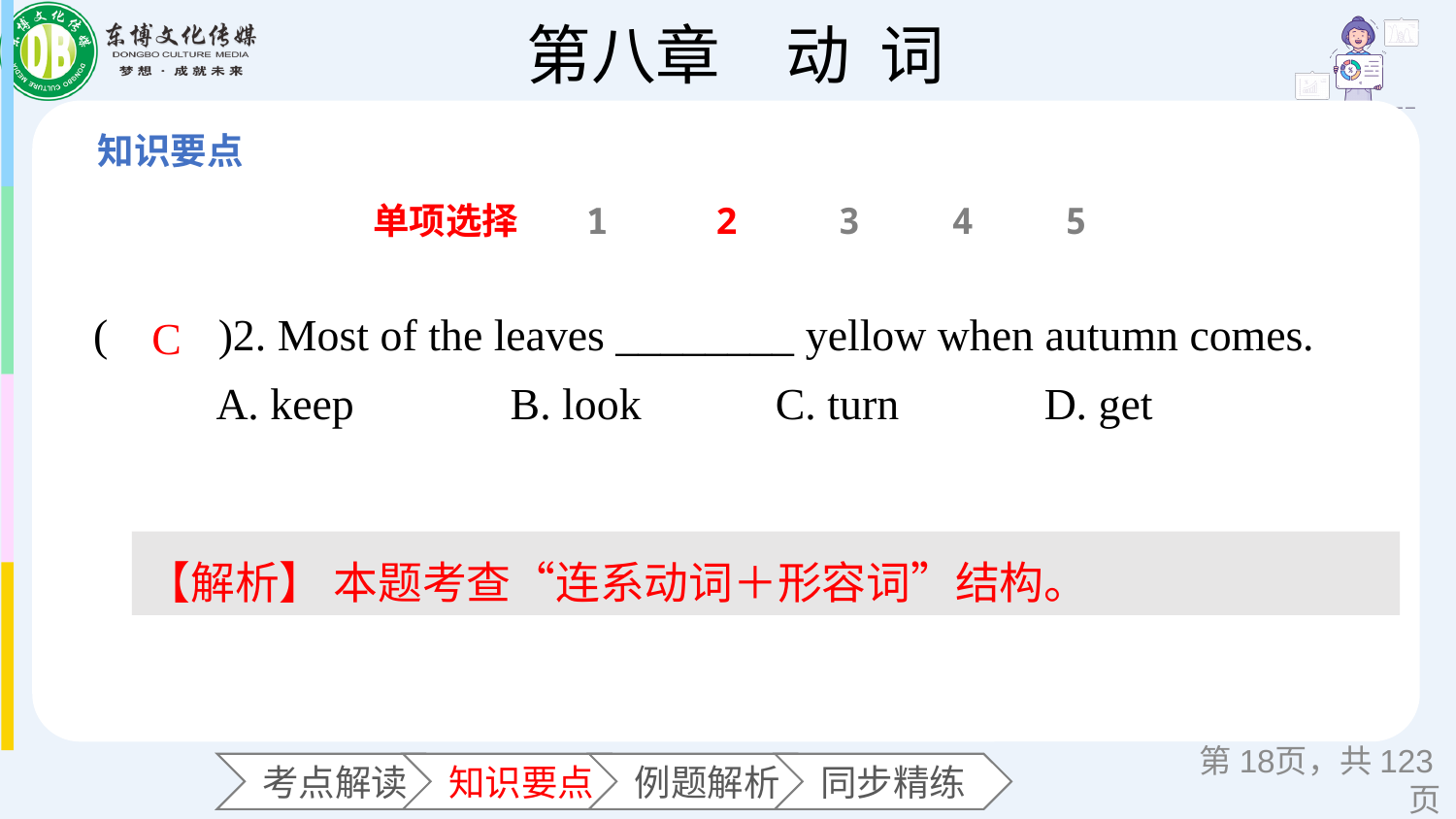

单项选择
1
2
3
4
5
(　　)2. Most of the leaves ________ yellow when autumn comes.
           A. keep              B. look            C. turn             D. get
C
【解析】 本题考查“连系动词＋形容词”结构。
第18页，共123页